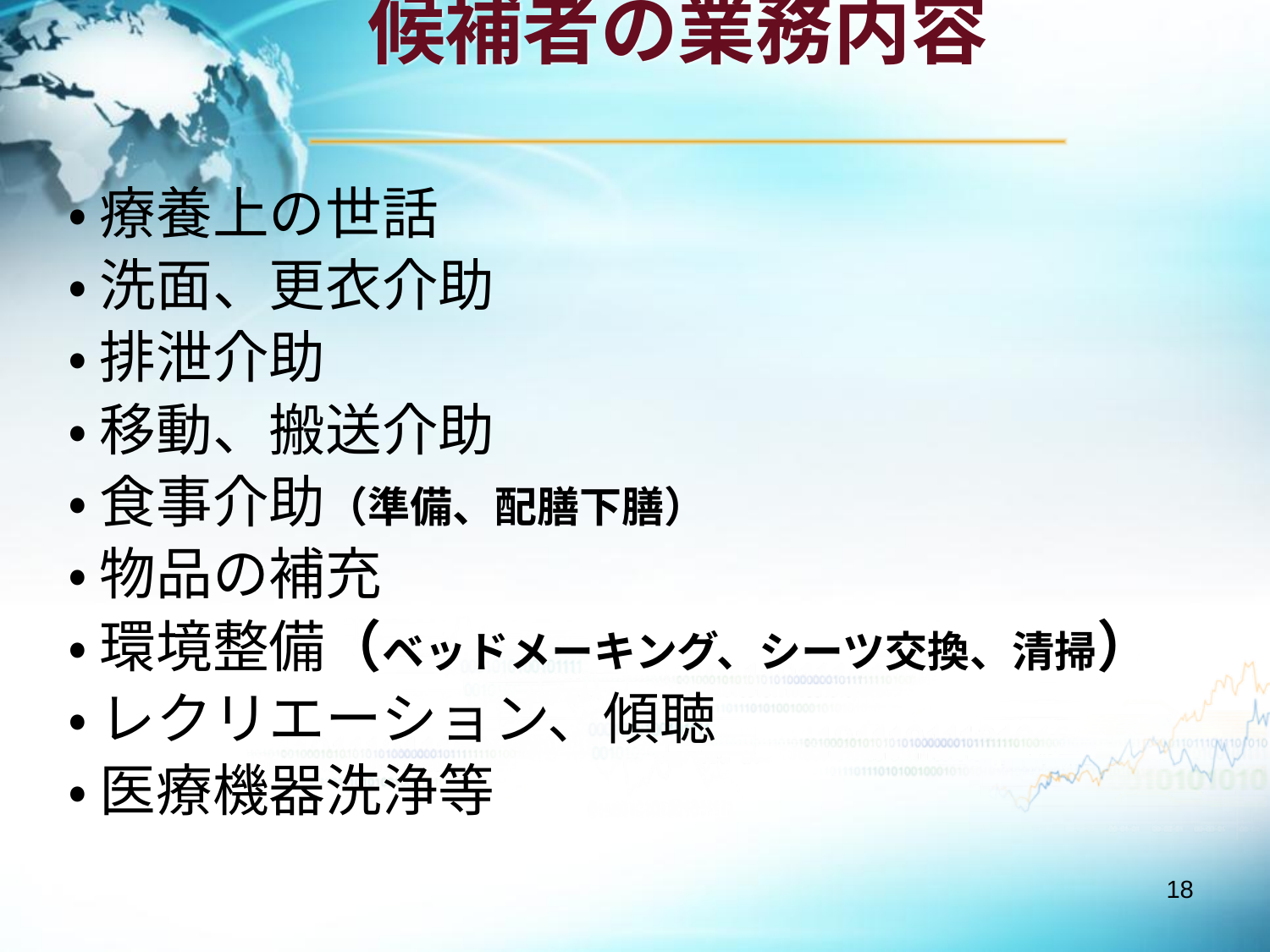

候補者の業務内容
・ 療養上の世話
・ 洗面、更衣介助
・ 排泄介助
・ 移動、搬送介助
・ 食事介助（準備、配膳下膳）
・ 物品の補充
・ 環境整備（ベッドメーキング、シーツ交換、清掃）
・ レクリエーション、傾聴
・ 医療機器洗浄等

18